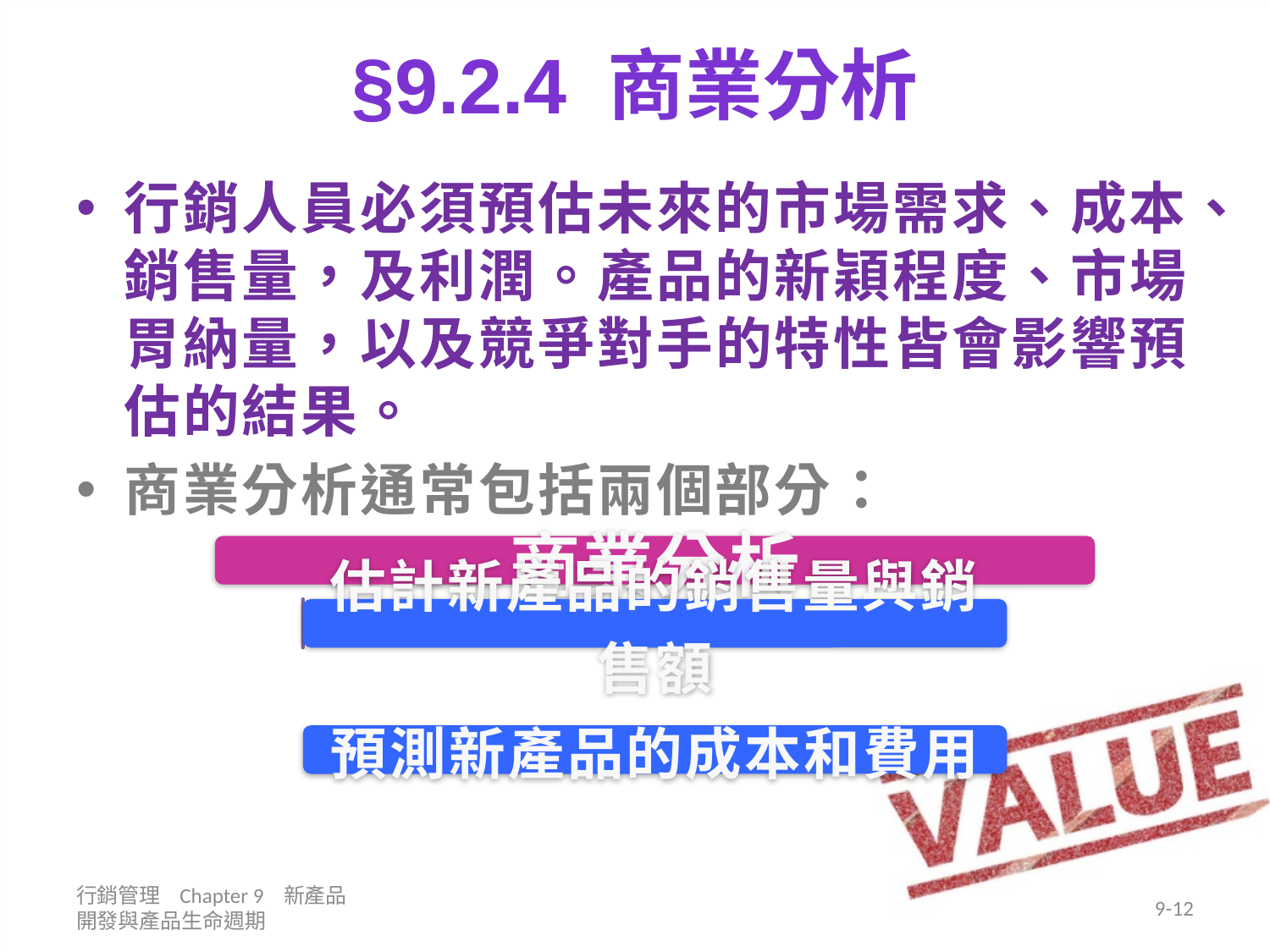

# §9.2.4 商業分析
行銷人員必須預估未來的市場需求、成本、銷售量，及利潤。產品的新穎程度、市場胃納量，以及競爭對手的特性皆會影響預估的結果。
商業分析通常包括兩個部分：
商業分析
估計新產品的銷售量與銷售額
預測新產品的成本和費用
行銷管理   Chapter 9   新產品開發與產品生命週期
9-12